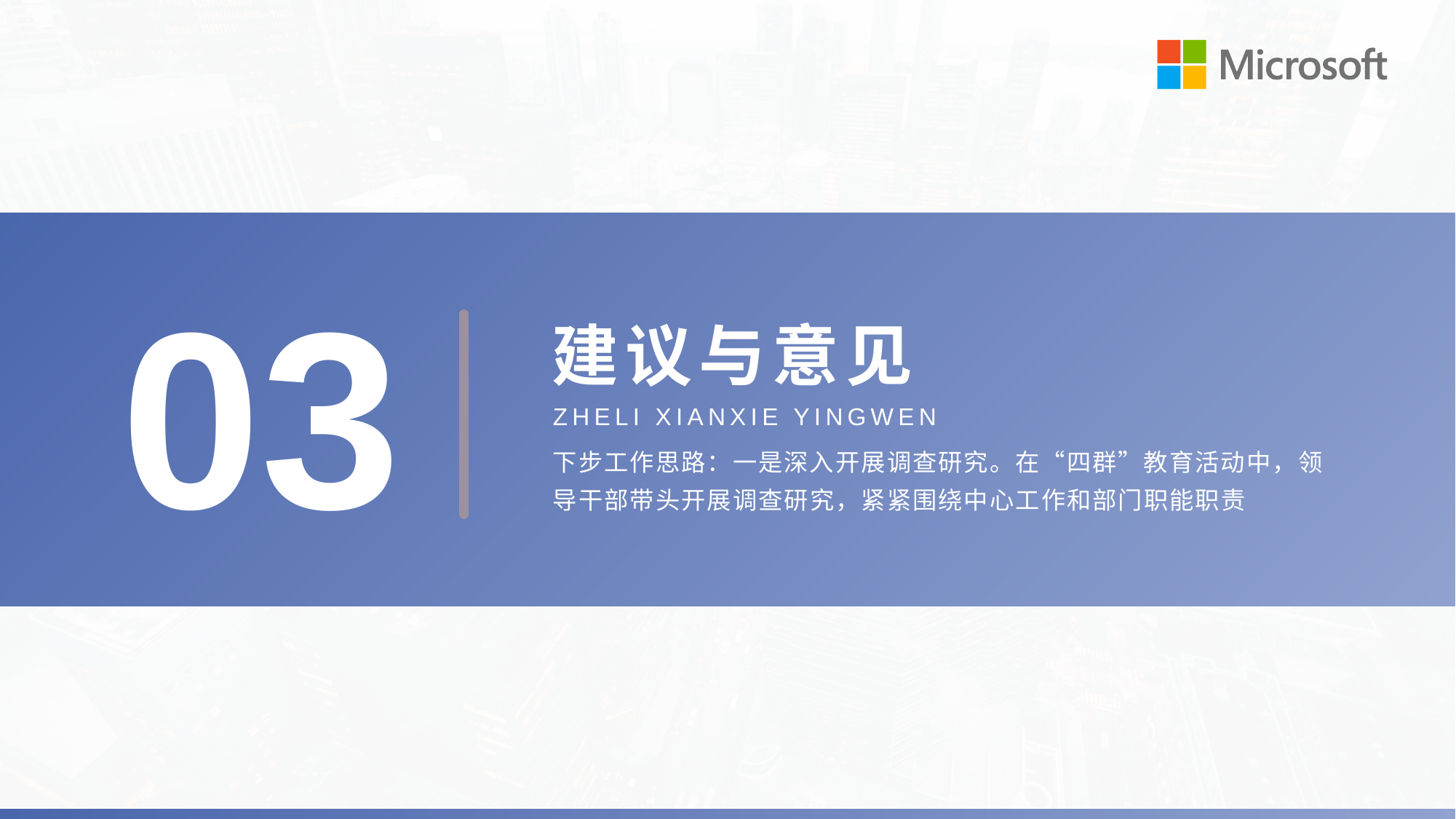

03
建议与意见
ZHELI XIANXIE YINGWEN
下步工作思路：一是深入开展调查研究。在“四群”教育活动中，领导干部带头开展调查研究，紧紧围绕中心工作和部门职能职责